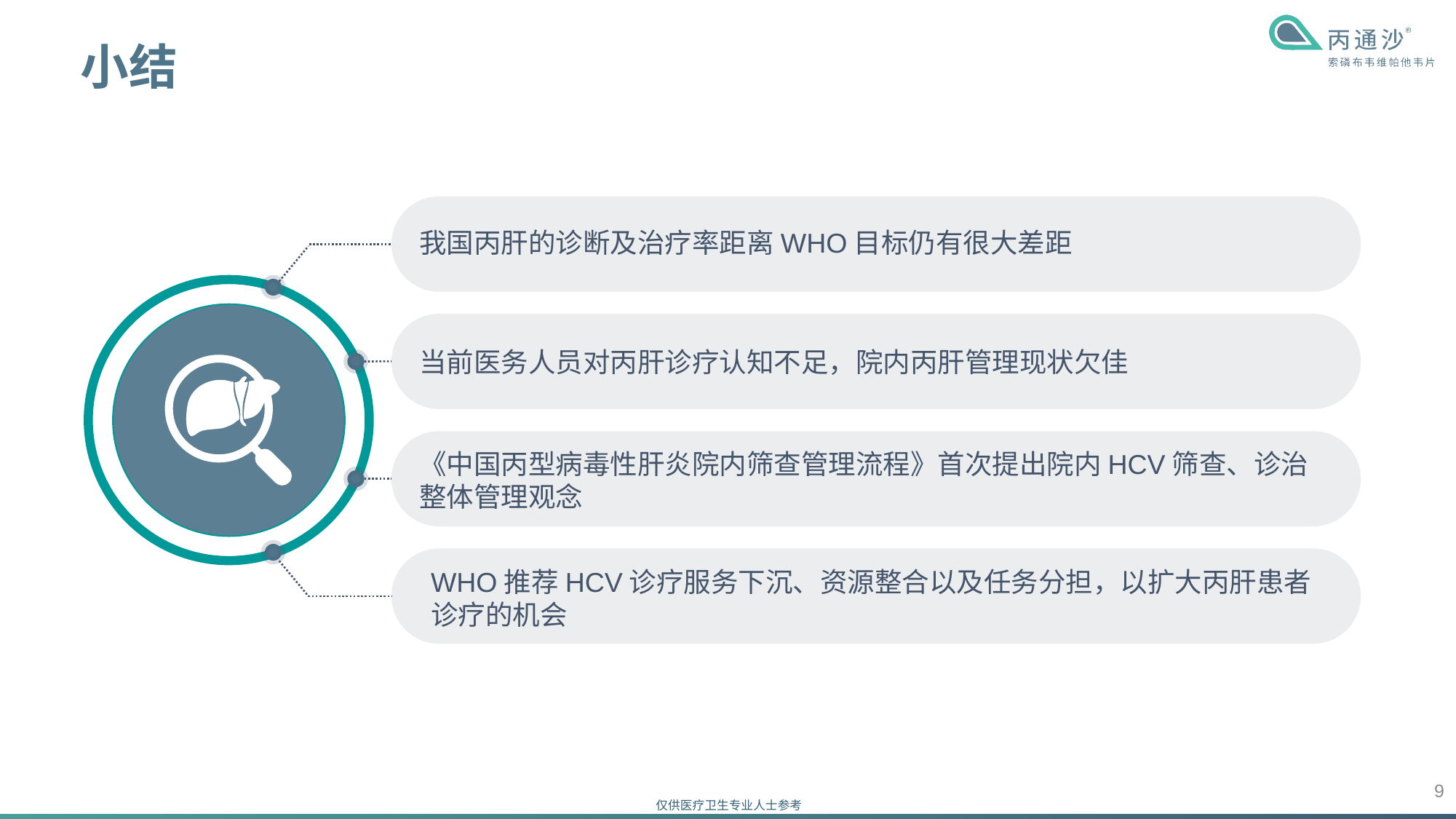

# 小结

我国丙肝的诊断及治疗率距离WHO目标仍有很大差距

当前医务人员对丙肝诊疗认知不足，院内丙肝管理现状欠佳

《中国丙型病毒性肝炎院内筛查管理流程》首次提出院内HCV筛查、诊治整体管理观念

WHO推荐HCV诊疗服务下沉、资源整合以及任务分担，以扩大丙肝患者诊疗的机会
9